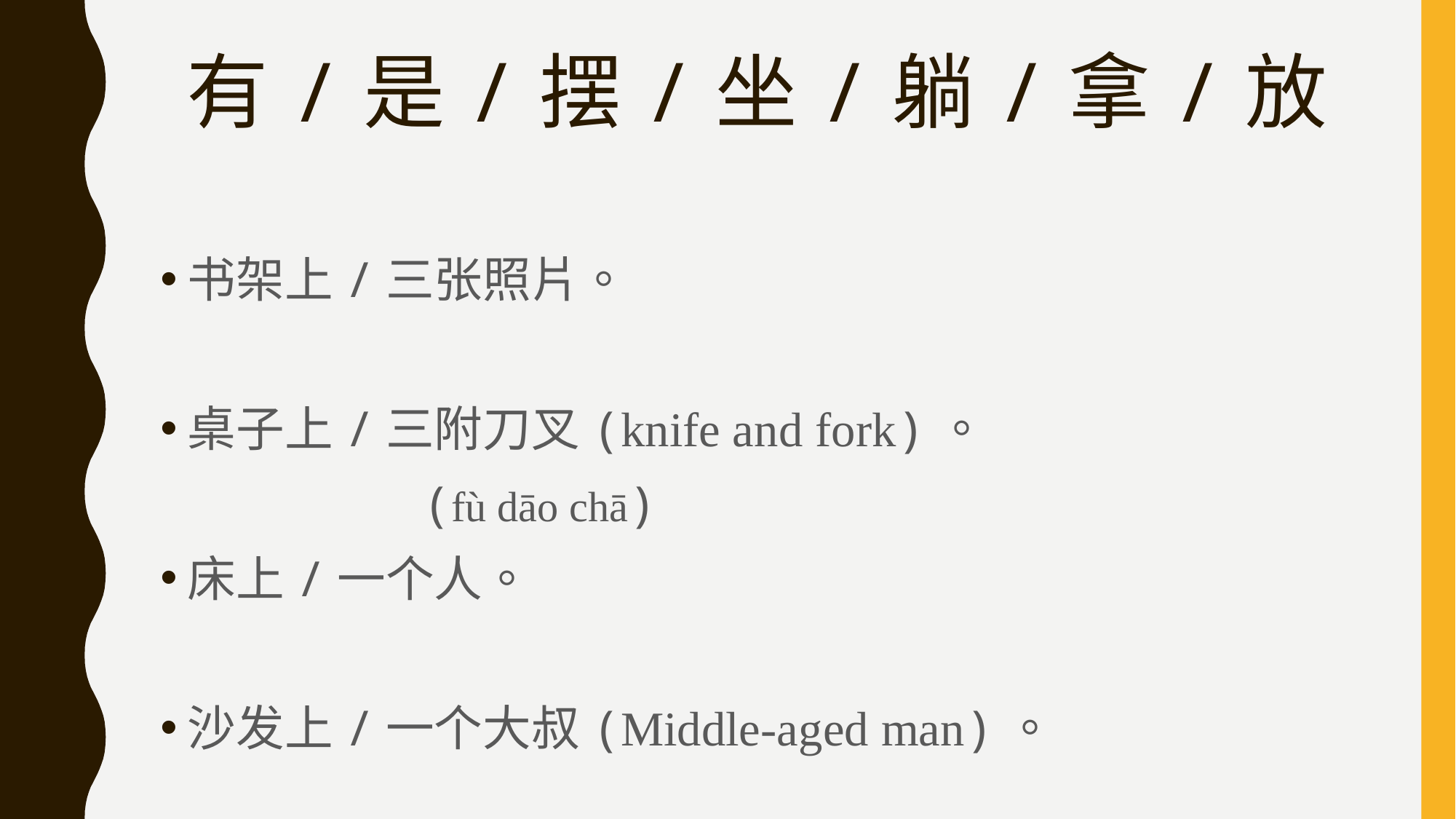

# 有/是/摆/坐/躺/拿/放
书架上/三张照片。

桌子上/三附刀叉(knife and fork)。
         (fù dāo chā)
床上/一个人。

沙发上/一个大叔(Middle-aged man)。